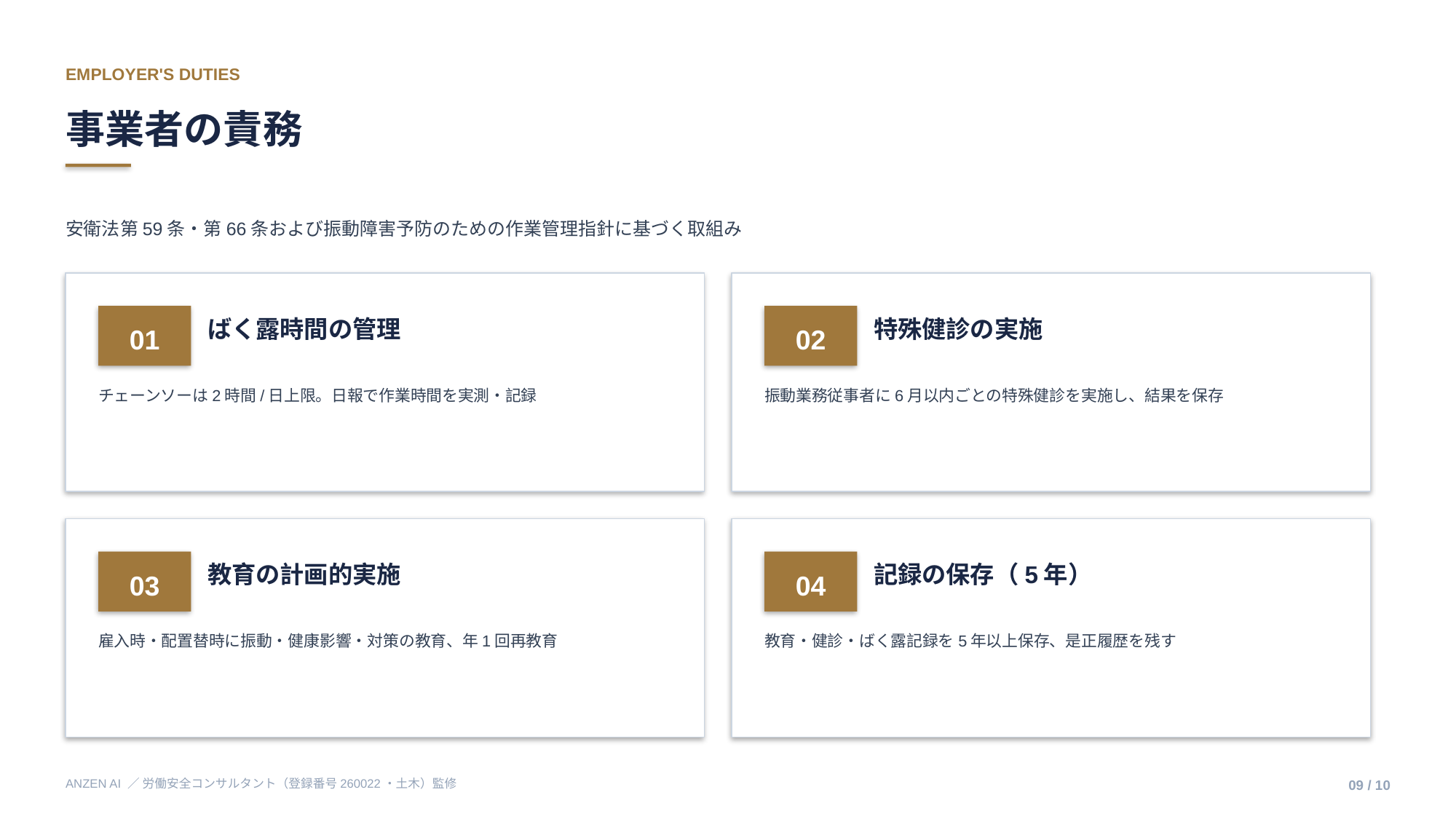

EMPLOYER'S DUTIES
事業者の責務

安衛法第59条・第66条および振動障害予防のための作業管理指針に基づく取組み

01

02
ばく露時間の管理
特殊健診の実施
チェーンソーは2時間/日上限。日報で作業時間を実測・記録
振動業務従事者に6月以内ごとの特殊健診を実施し、結果を保存

03

04
教育の計画的実施
記録の保存（5年）
雇入時・配置替時に振動・健康影響・対策の教育、年1回再教育
教育・健診・ばく露記録を5年以上保存、是正履歴を残す
ANZEN AI ／ 労働安全コンサルタント（登録番号260022・土木）監修
09 / 10